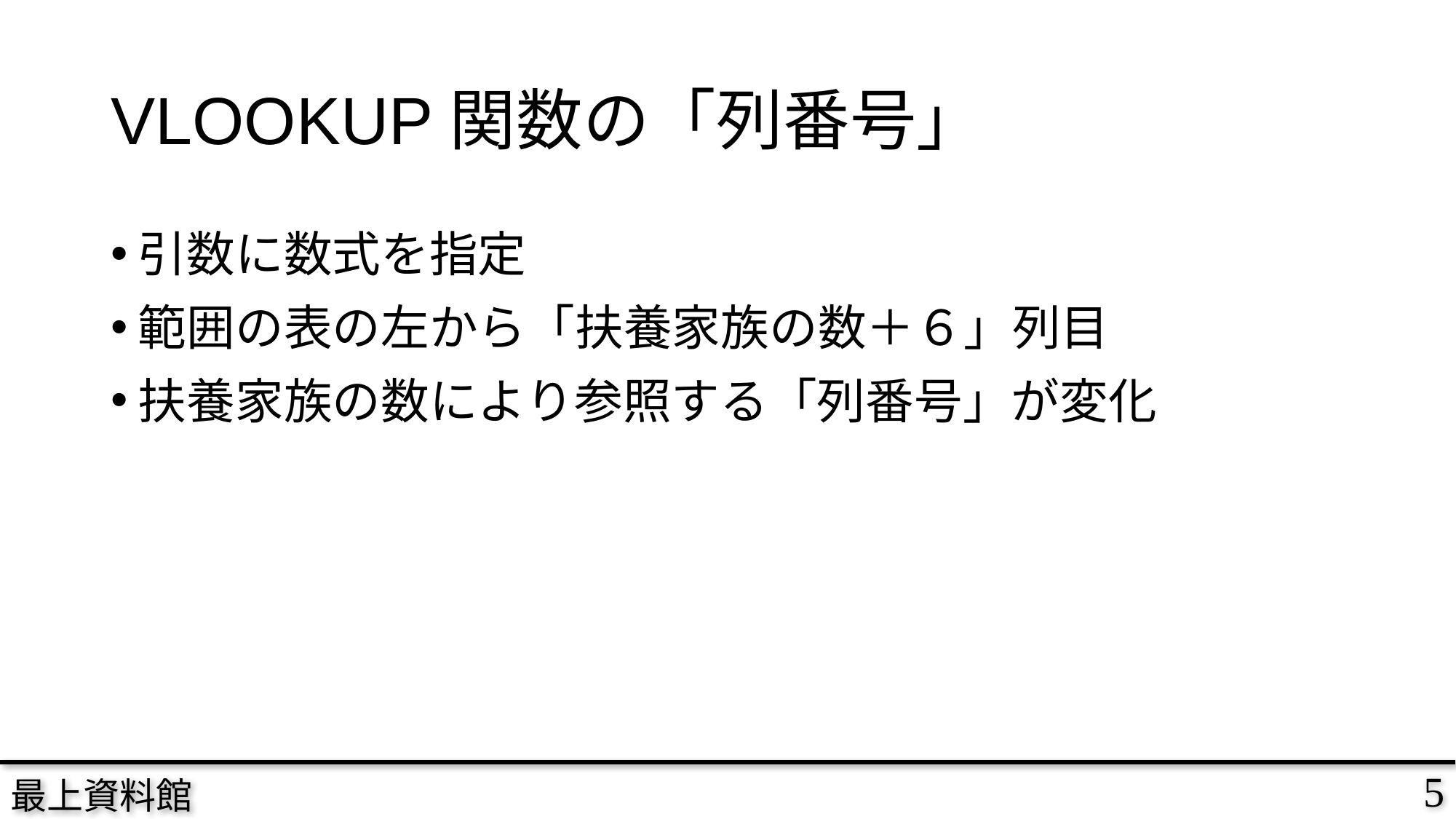

# VLOOKUP関数の「列番号」
引数に数式を指定
範囲の表の左から「扶養家族の数＋６」列目
扶養家族の数により参照する「列番号」が変化